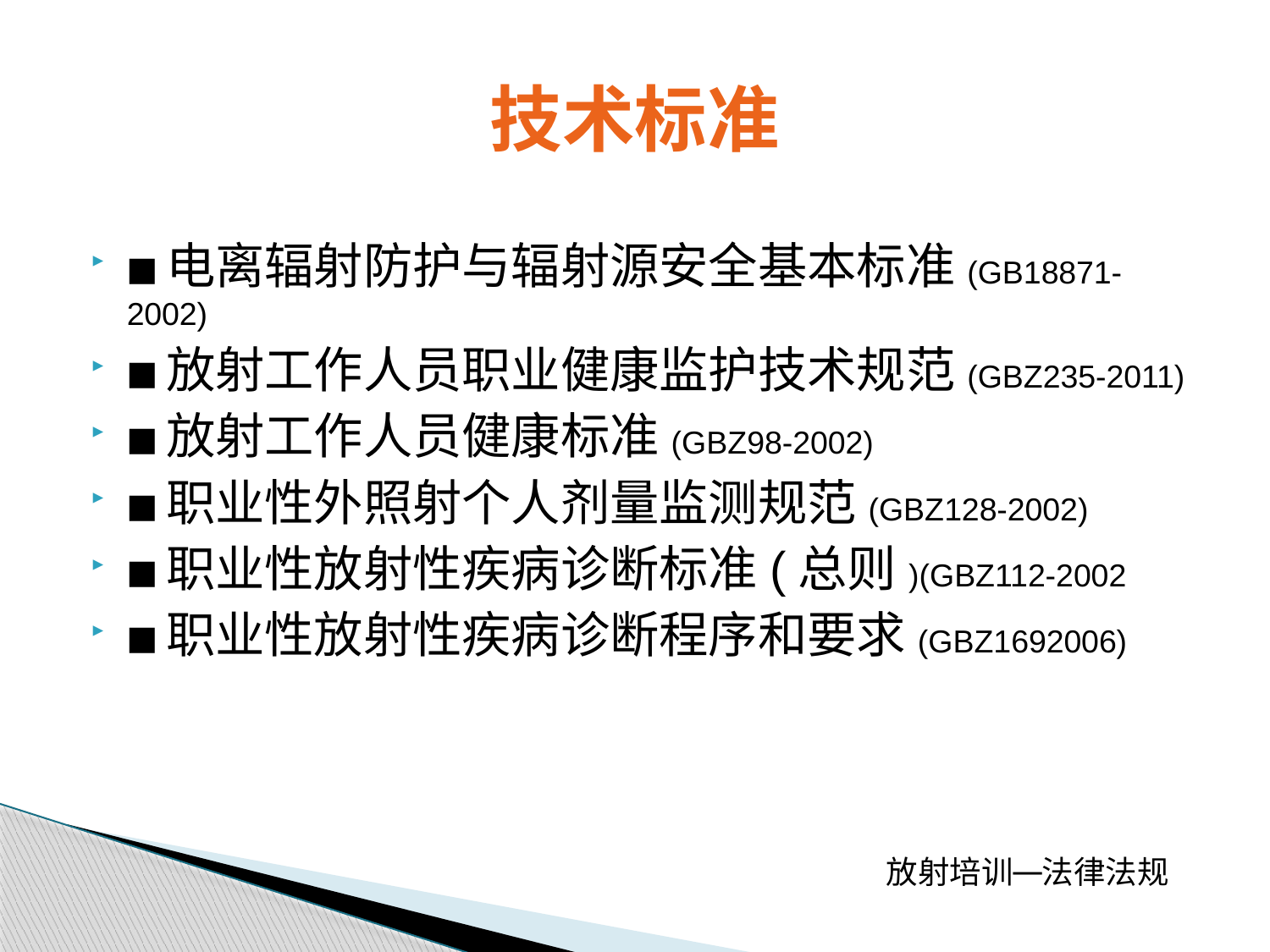

# 技术标准
■电离辐射防护与辐射源安全基本标准(GB18871-2002)
■放射工作人员职业健康监护技术规范(GBZ235-2011)
■放射工作人员健康标准(GBZ98-2002)
■职业性外照射个人剂量监测规范(GBZ128-2002)
■职业性放射性疾病诊断标准(总则)(GBZ112-2002
■职业性放射性疾病诊断程序和要求(GBZ1692006)
放射培训—法律法规